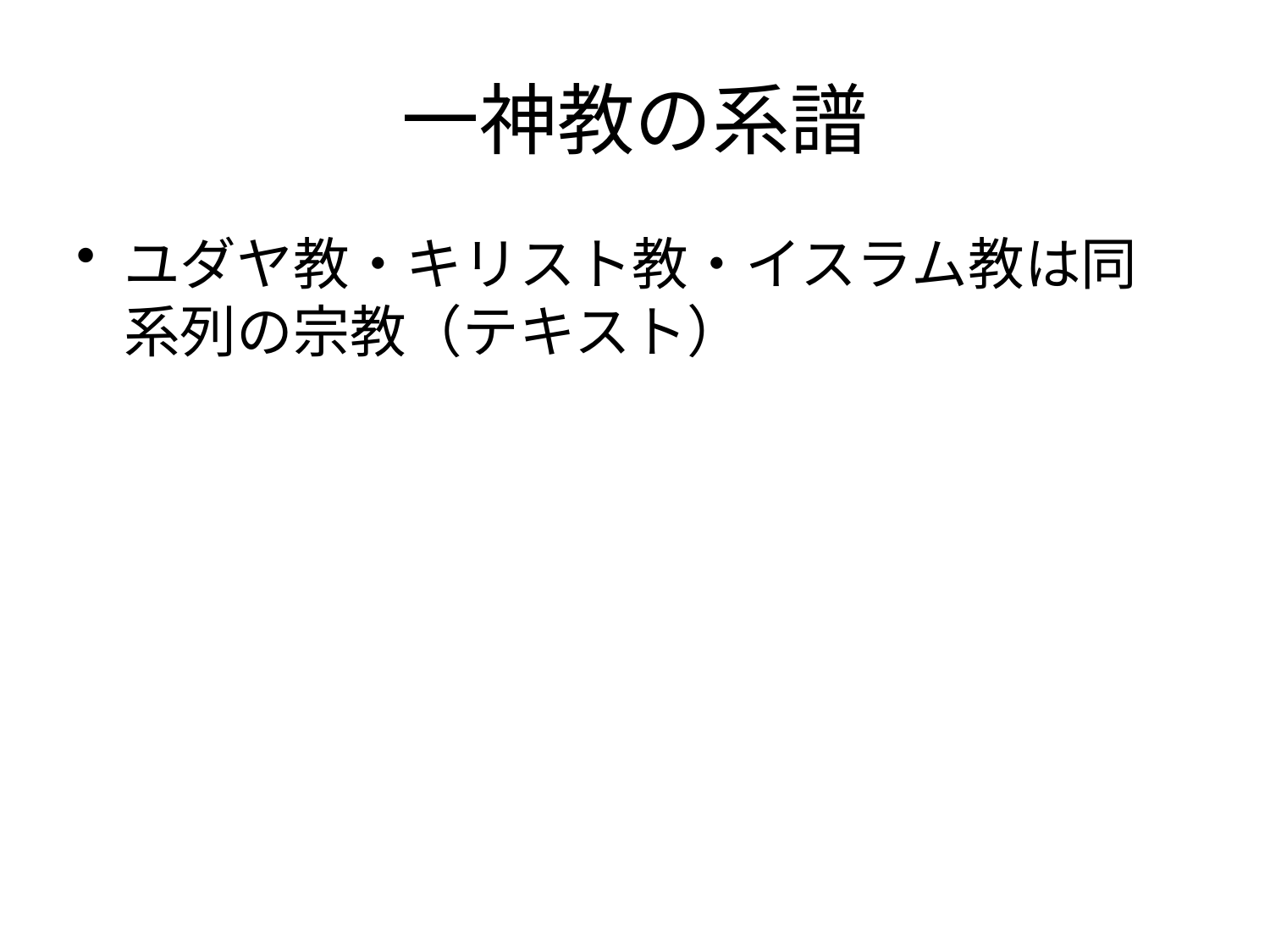

# 一神教の系譜
ユダヤ教・キリスト教・イスラム教は同系列の宗教（テキスト）